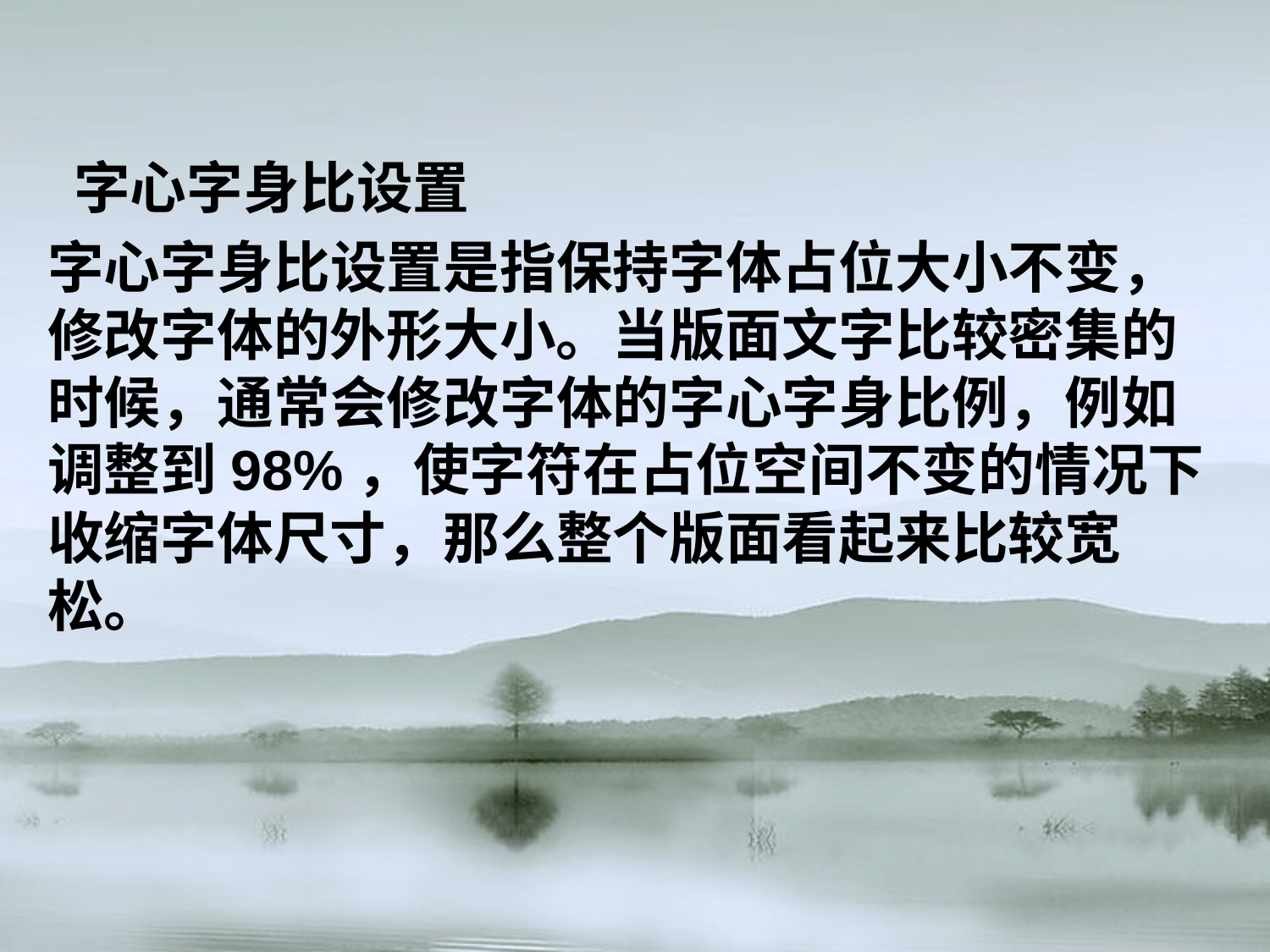

字心字身比设置
字心字身比设置是指保持字体占位大小不变，修改字体的外形大小。当版面文字比较密集的时候，通常会修改字体的字心字身比例，例如调整到98%，使字符在占位空间不变的情况下收缩字体尺寸，那么整个版面看起来比较宽松。